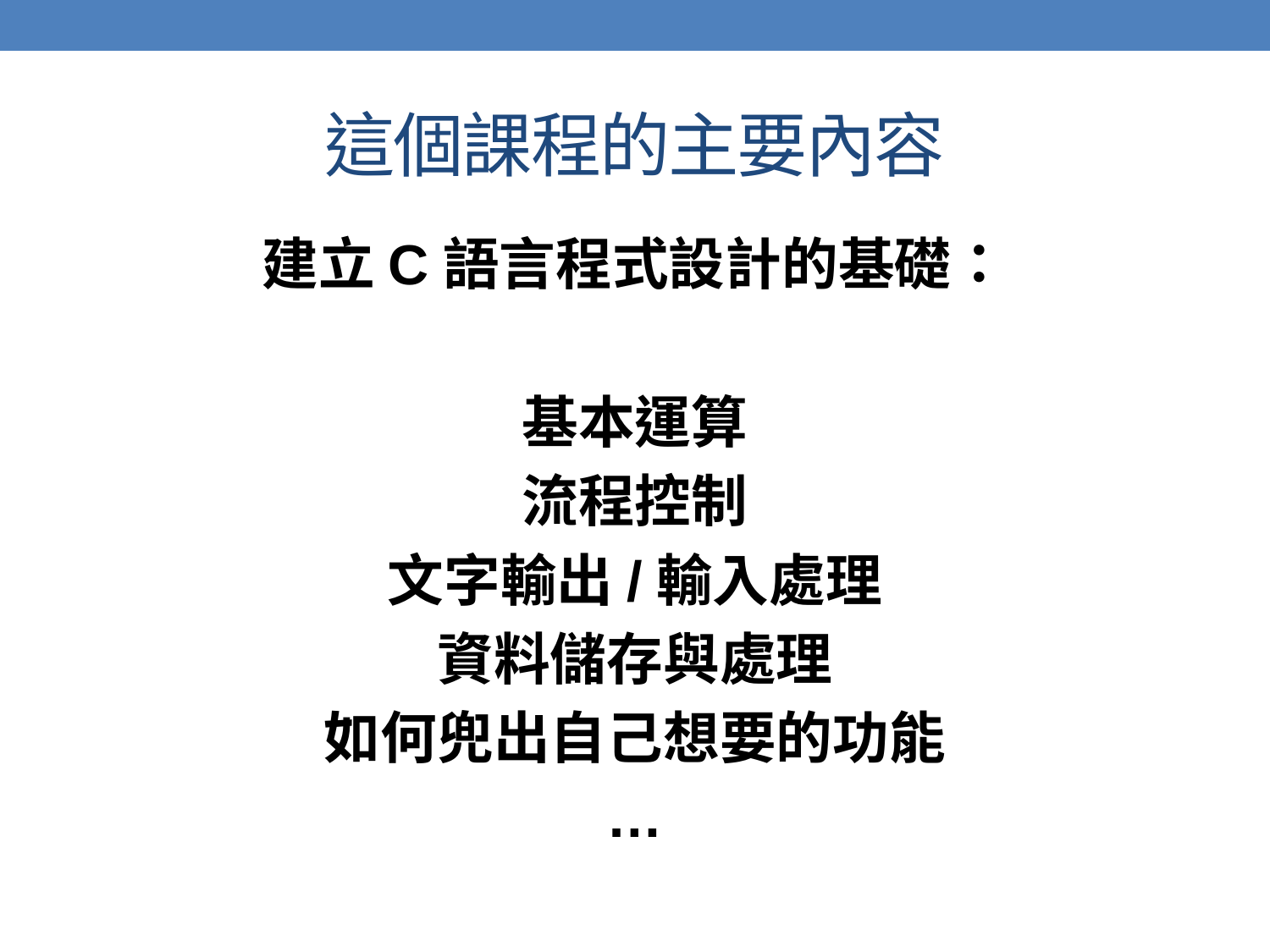

# 這個課程的主要內容
建立C語言程式設計的基礎：

基本運算
流程控制
文字輸出/輸入處理
資料儲存與處理
如何兜出自己想要的功能
…